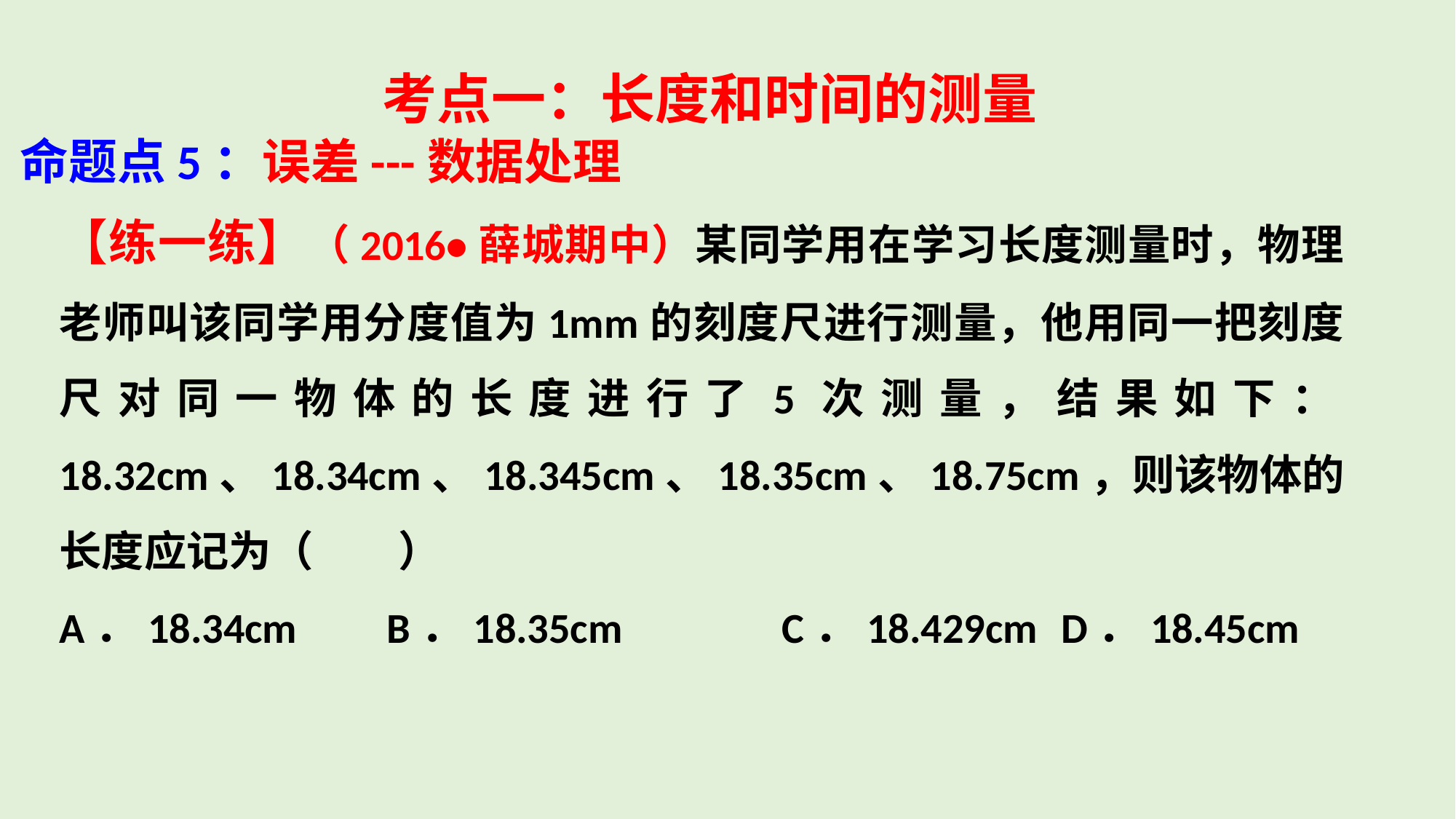

考点一：长度和时间的测量
命题点5：误差---数据处理
【练一练】（2016•薛城期中）某同学用在学习长度测量时，物理老师叫该同学用分度值为1mm的刻度尺进行测量，他用同一把刻度尺对同一物体的长度进行了5次测量，结果如下：18.32cm、18.34cm、18.345cm、18.35cm、18.75cm，则该物体的长度应记为（　　）
A．18.34cm	B．18.35cm	       C．18.429cm	  D．18.45cm